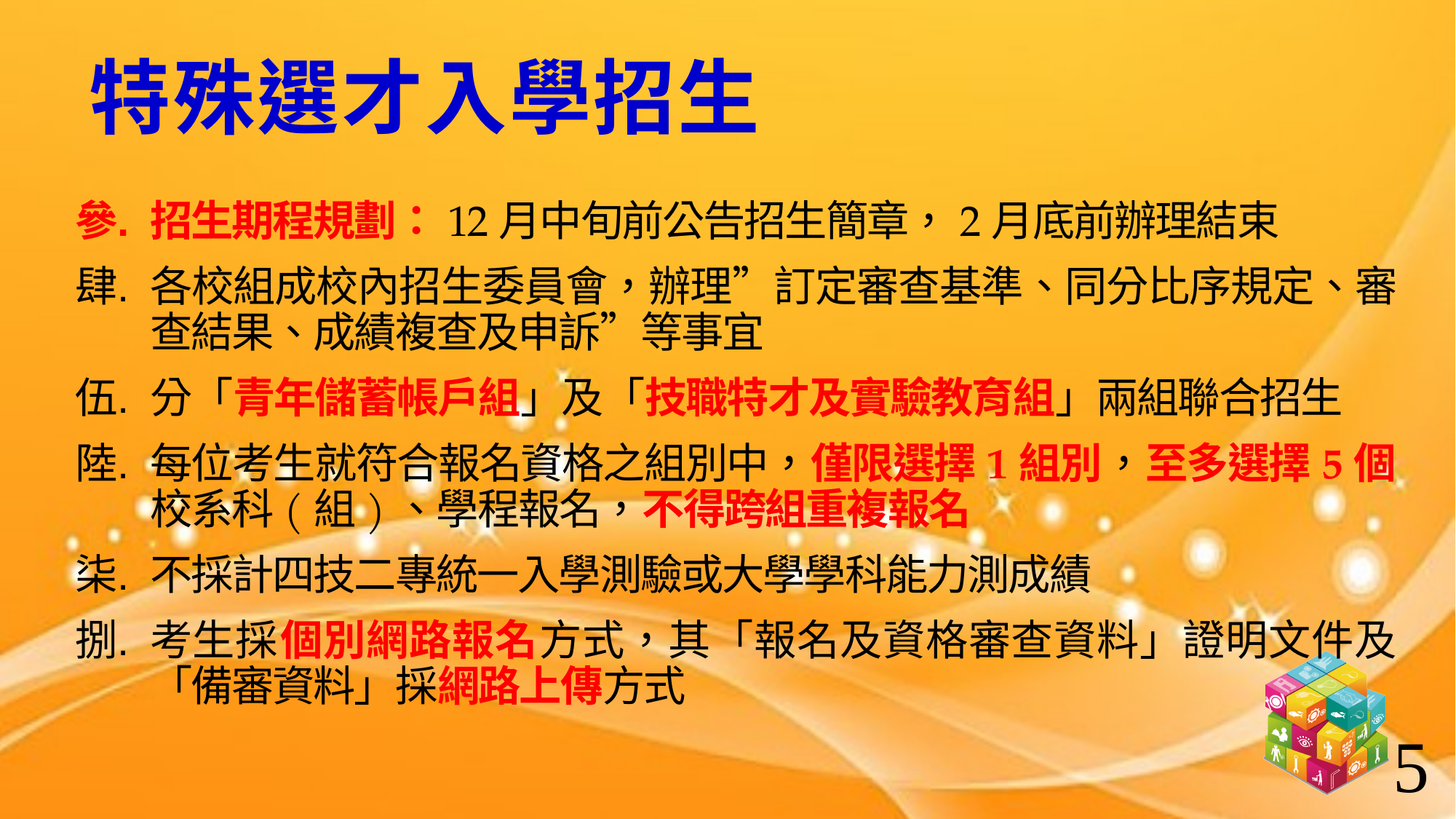

# 特殊選才入學招生
招生期程規劃：12月中旬前公告招生簡章，2月底前辦理結束
各校組成校內招生委員會，辦理”訂定審查基準、同分比序規定、審查結果、成績複查及申訴”等事宜
分「青年儲蓄帳戶組」及「技職特才及實驗教育組」兩組聯合招生
每位考生就符合報名資格之組別中，僅限選擇1組別，至多選擇5個校系科(組)、學程報名，不得跨組重複報名
不採計四技二專統一入學測驗或大學學科能力測成績
考生採個別網路報名方式，其「報名及資格審查資料」證明文件及「備審資料」採網路上傳方式
5